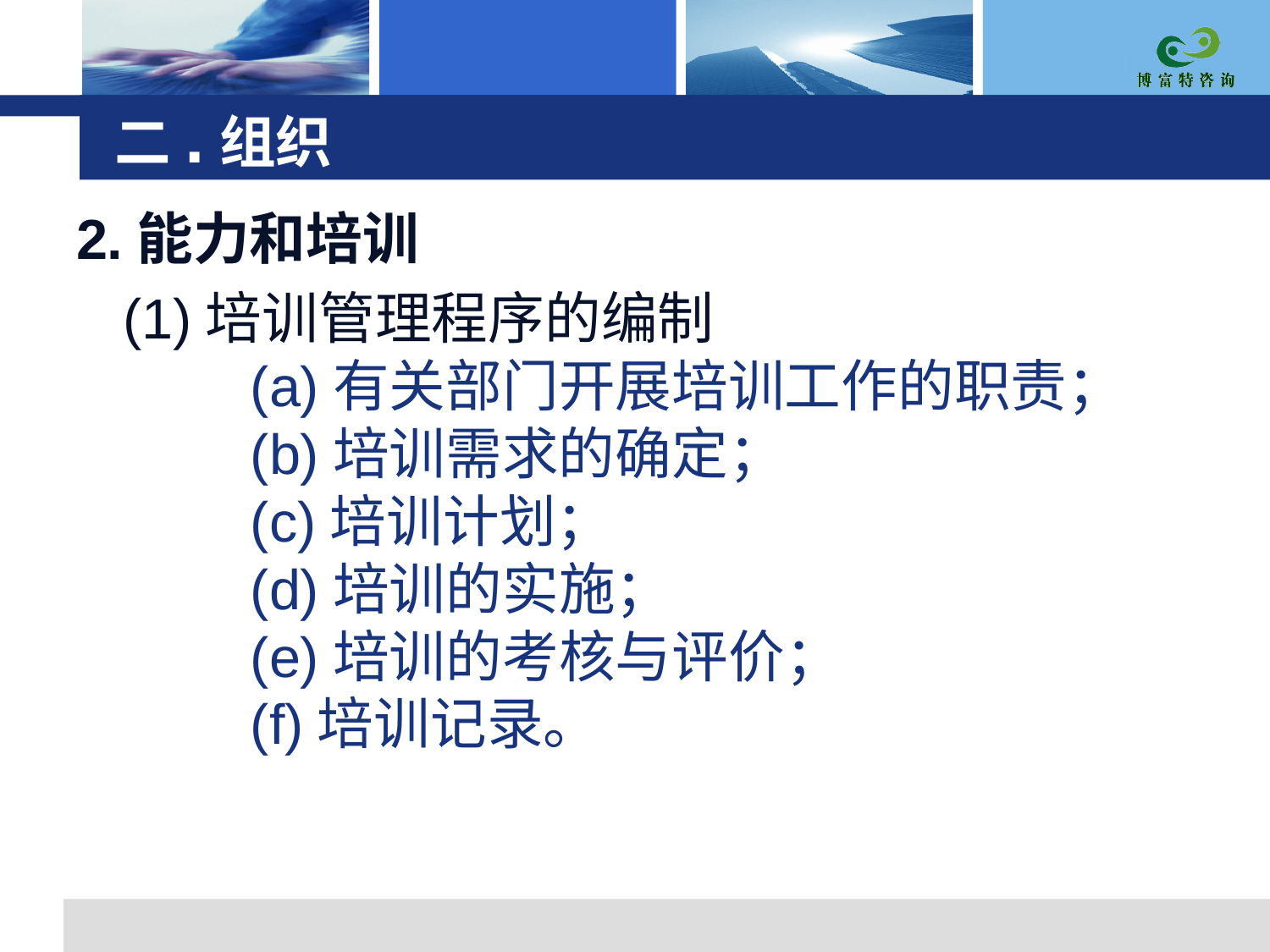

# 二.组织
2.能力和培训
   (1)培训管理程序的编制
　　(a)有关部门开展培训工作的职责；
　　(b)培训需求的确定；
　　(c)培训计划；
　　(d)培训的实施；
　　(e)培训的考核与评价；
　　(f)培训记录。